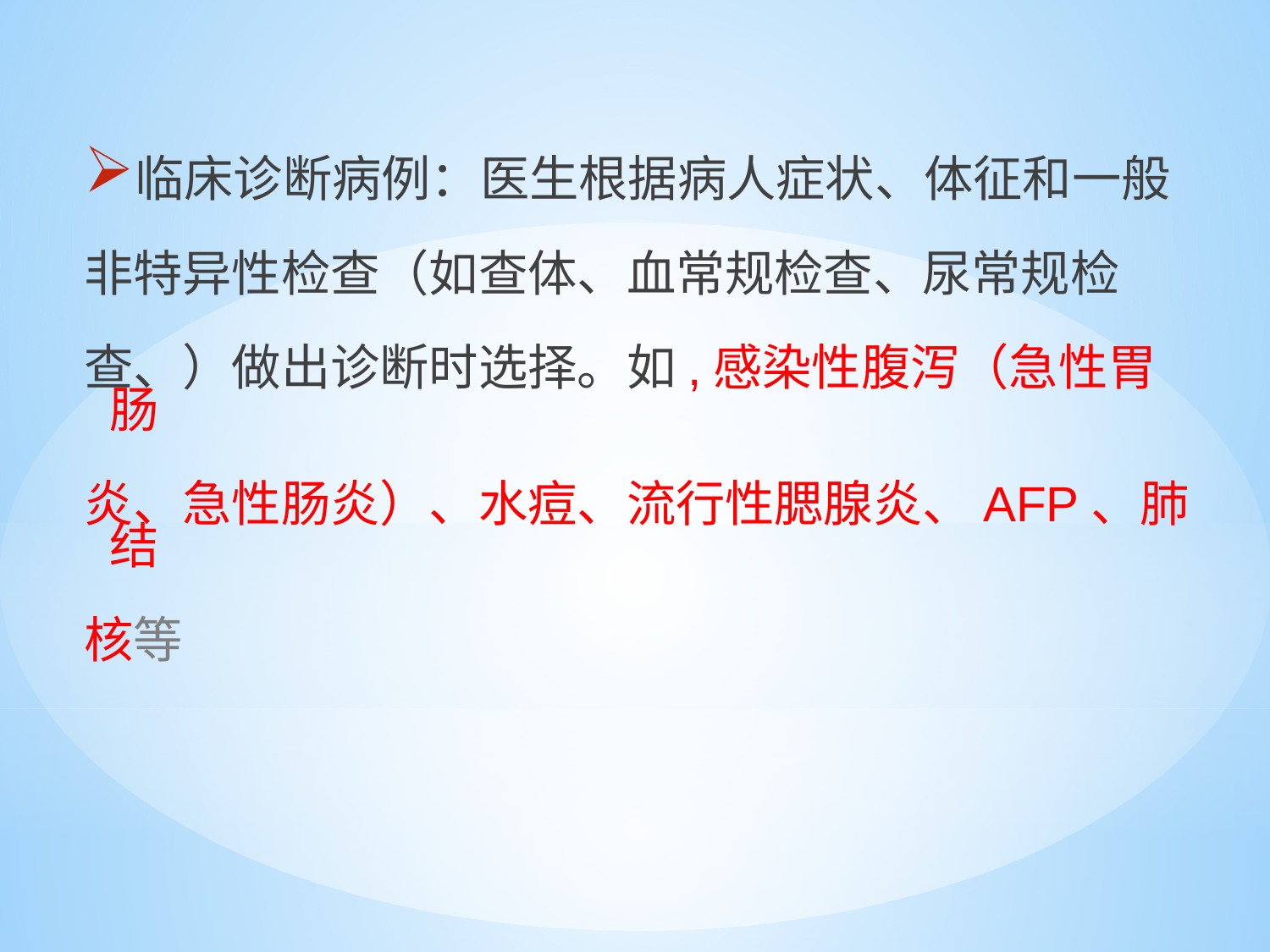

临床诊断病例：医生根据病人症状、体征和一般

非特异性检查（如查体、血常规检查、尿常规检

查、）做出诊断时选择。如,感染性腹泻（急性胃肠

炎、急性肠炎）、水痘、流行性腮腺炎、AFP、肺结

核等